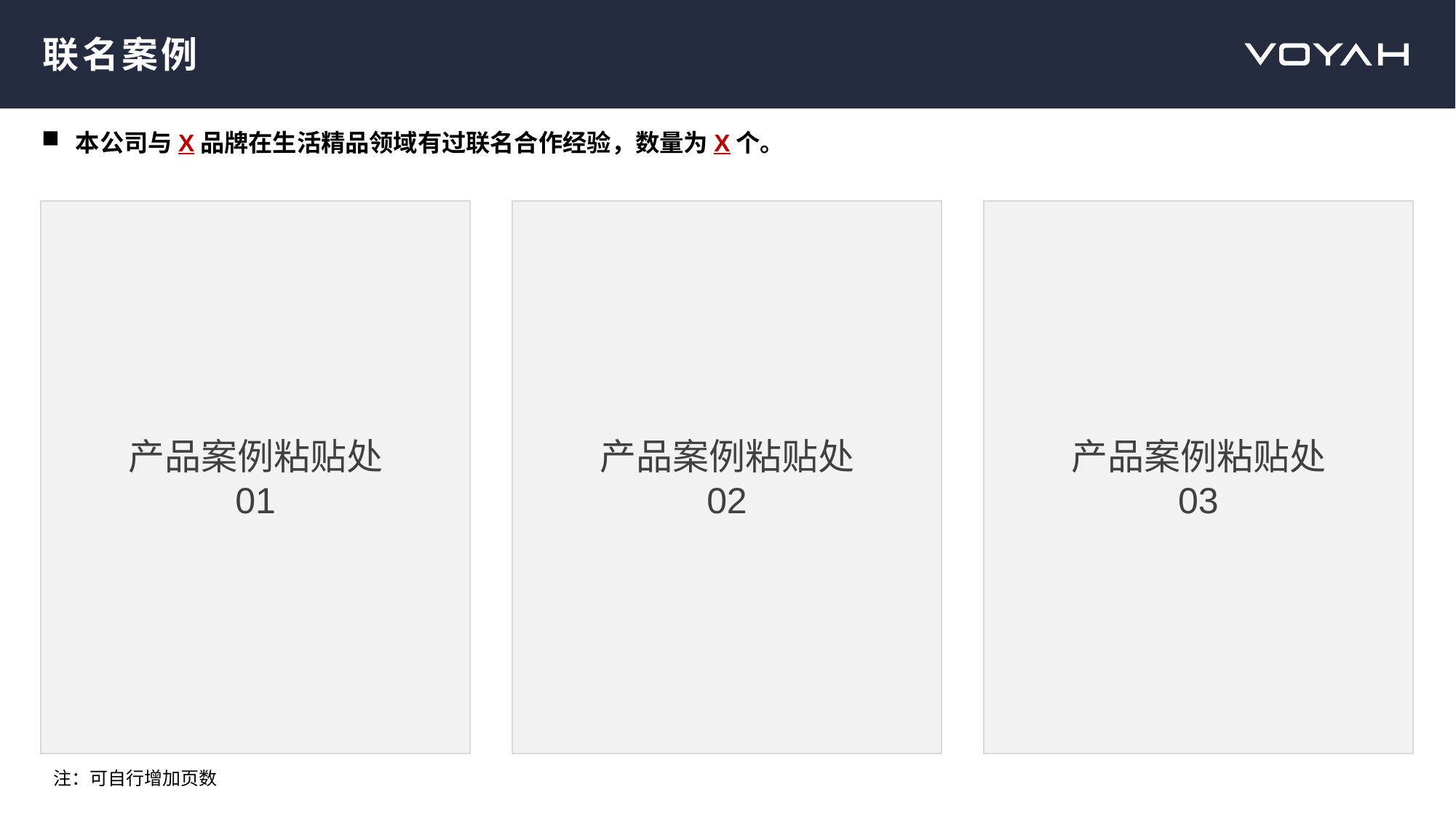

# 联名案例
本公司与X品牌在生活精品领域有过联名合作经验，数量为X个。
产品案例粘贴处
01
产品案例粘贴处
02
产品案例粘贴处
03
注：可自行增加页数